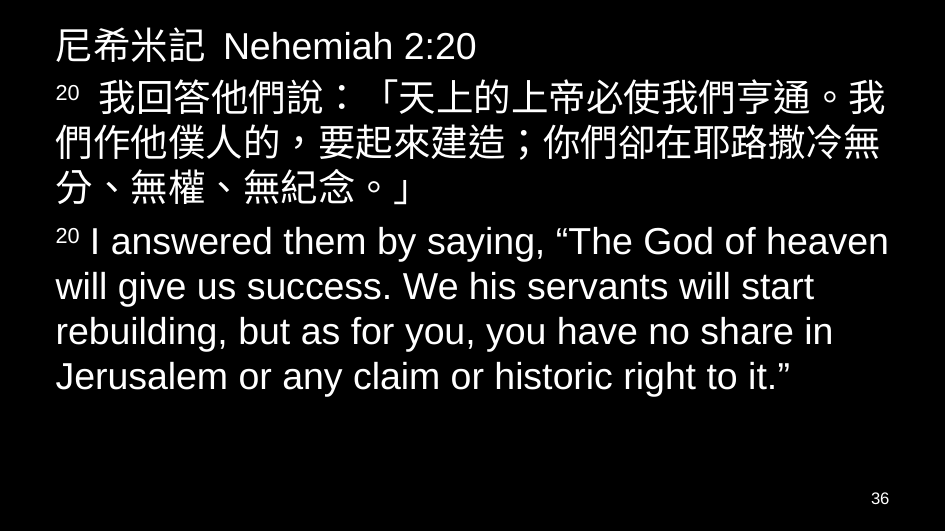

尼希米記 Nehemiah 2:20
20 我回答他們說：「天上的上帝必使我們亨通。我們作他僕人的，要起來建造；你們卻在耶路撒冷無分、無權、無紀念。」
20 I answered them by saying, “The God of heaven will give us success. We his servants will start rebuilding, but as for you, you have no share in Jerusalem or any claim or historic right to it.”

36